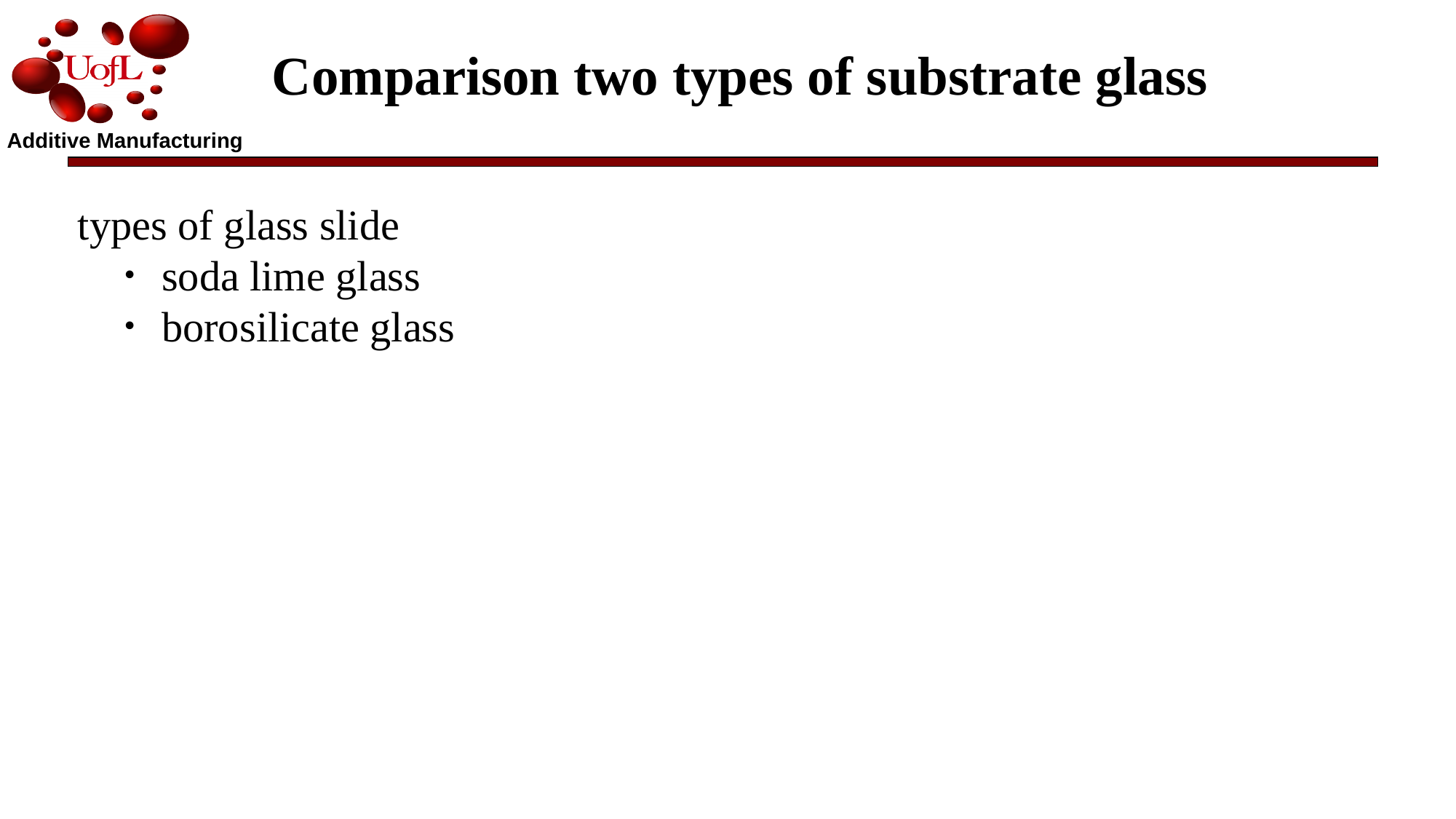

Comparison two types of substrate glass
types of glass slide
  ・soda lime glass
  ・borosilicate glass